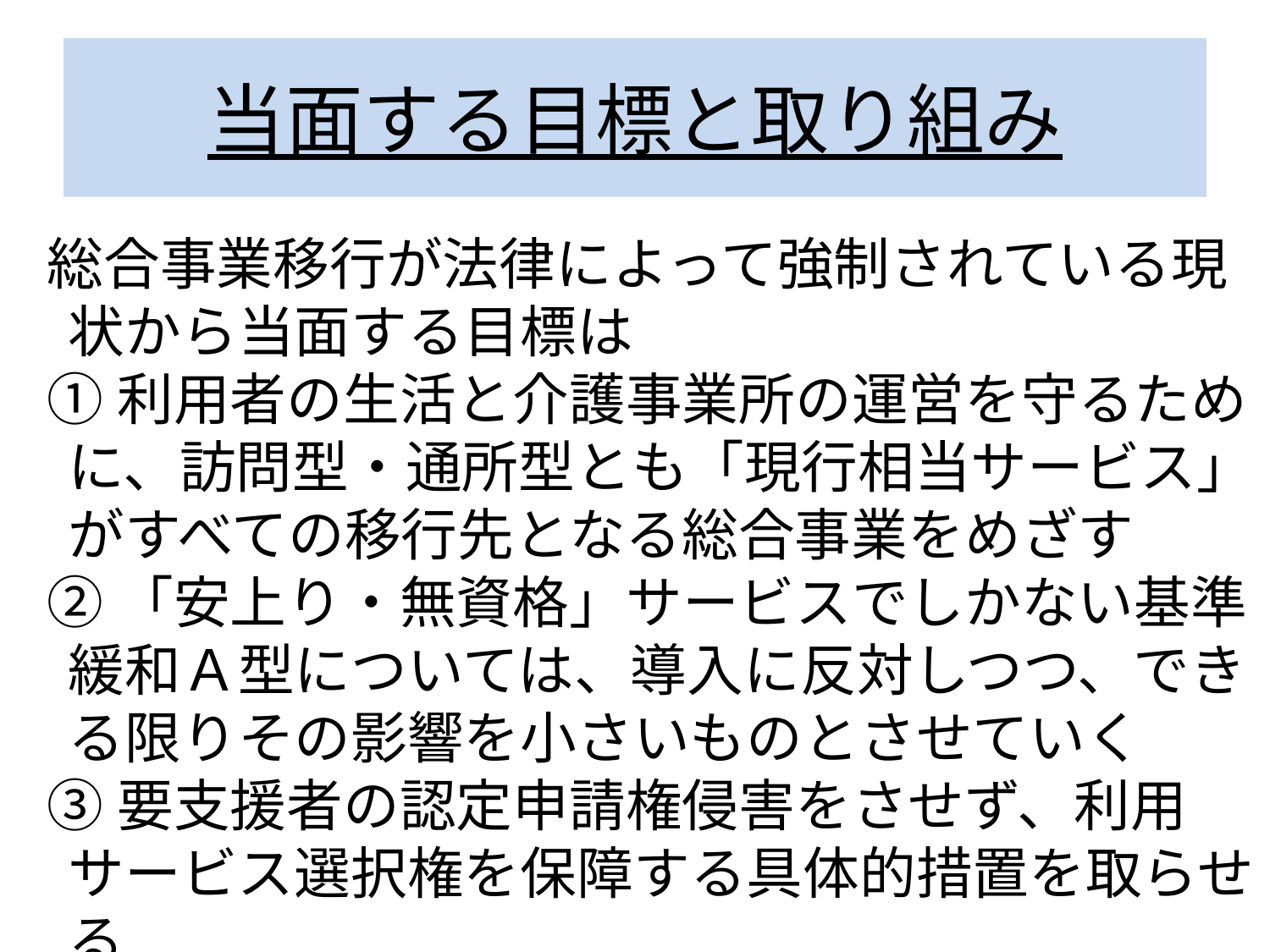

# 当面する目標と取り組み
総合事業移行が法律によって強制されている現状から当面する目標は
①利用者の生活と介護事業所の運営を守るために、訪問型・通所型とも「現行相当サービス」がすべての移行先となる総合事業をめざす
②「安上り・無資格」サービスでしかない基準緩和Ａ型については、導入に反対しつつ、できる限りその影響を小さいものとさせていく
③要支援者の認定申請権侵害をさせず、利用サービス選択権を保障する具体的措置を取らせる